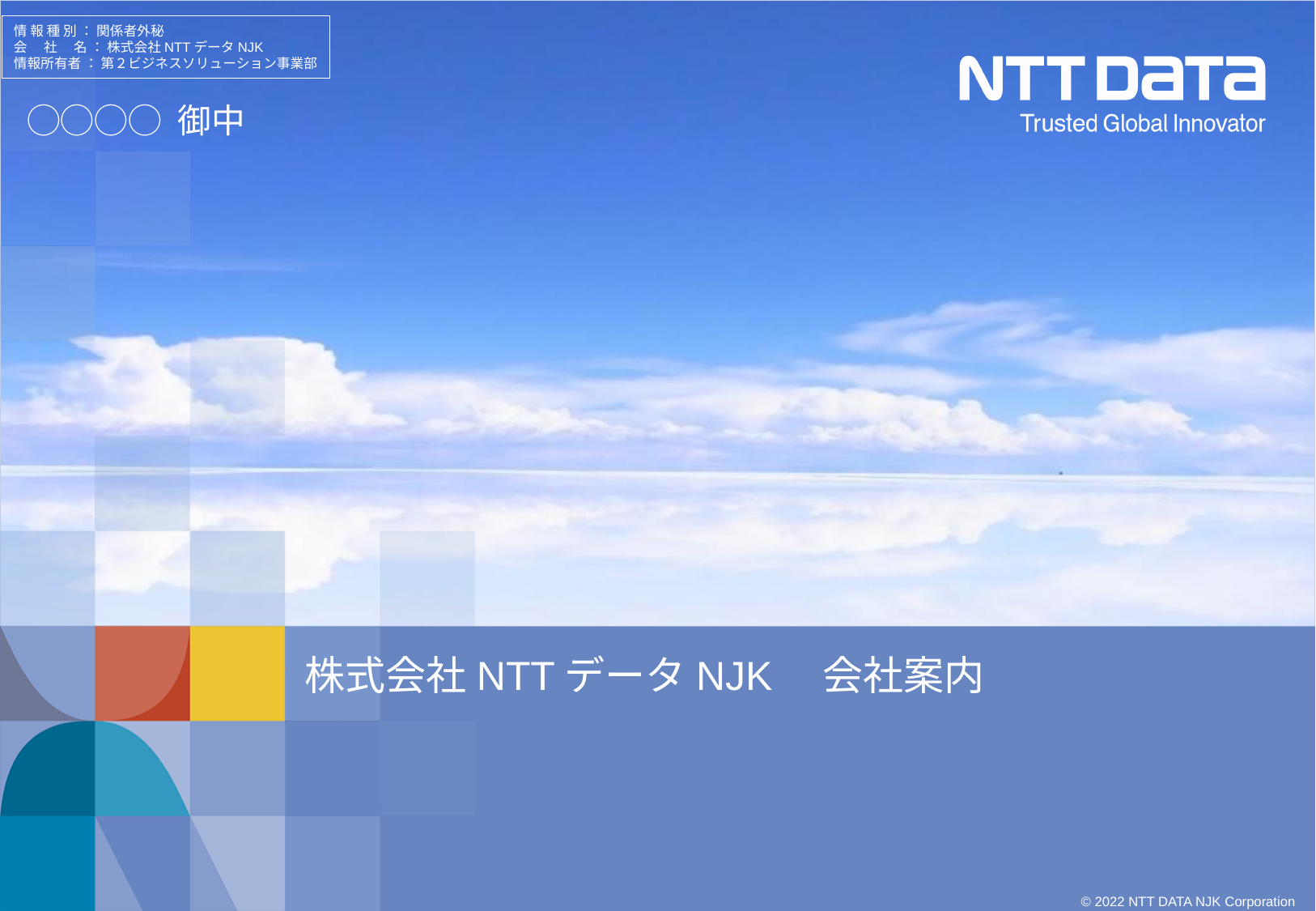

情 報 種 別 ： 関係者外秘
会　 社　 名 ： 株式会社NTTデータNJK
情報所有者 ： 第２ビジネスソリューション事業部
◯◯◯◯ 御中
紹介資料更新

　1.最新テンプレートへ載せ替え
　　　※ Presentation_Template_A4_JP.potx

　2.イメージ(デザイン、色、配置等)変更
　　　※全ページ統一化、ポップ→シック
# 株式会社NTTデータNJK　会社案内